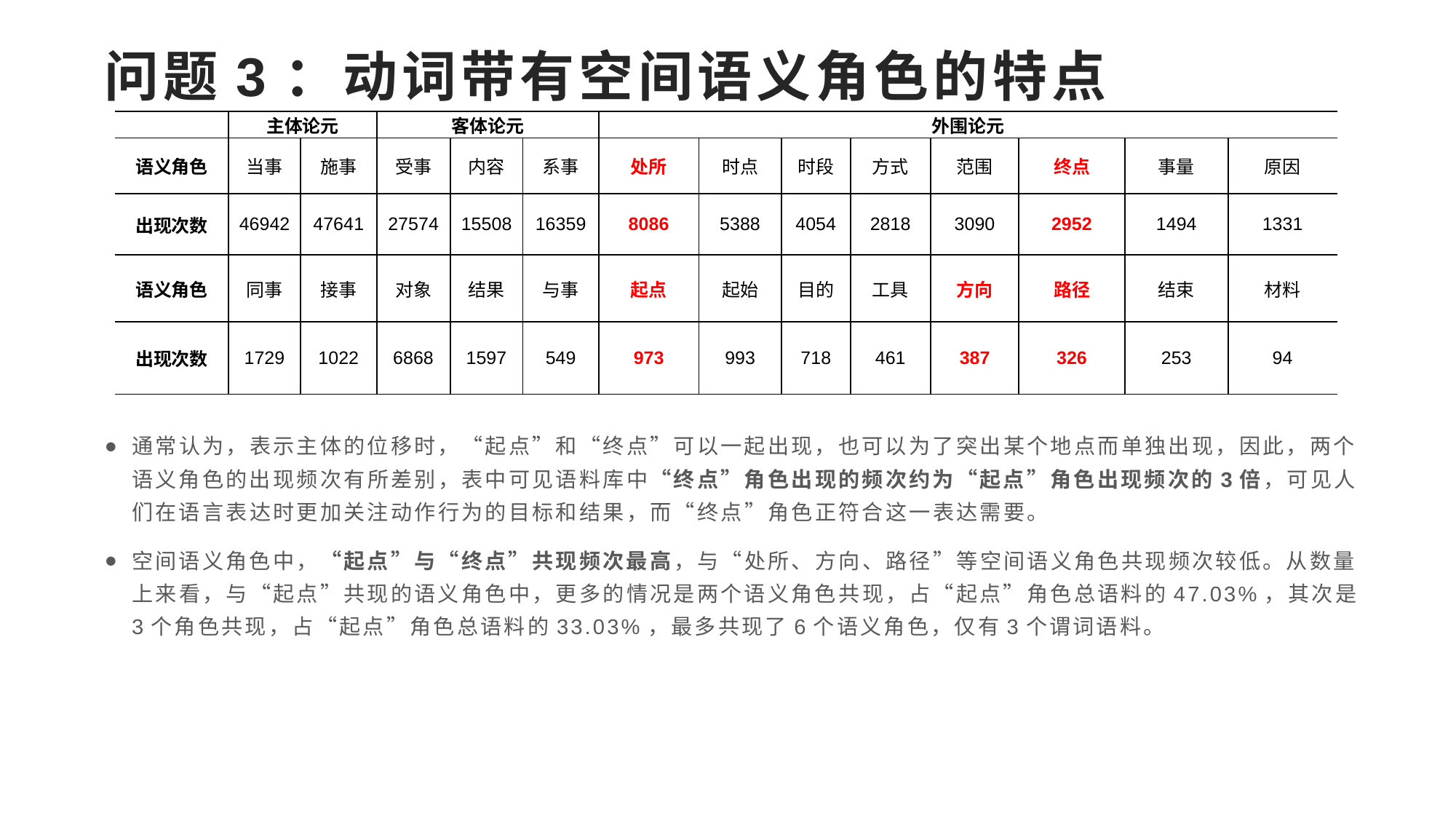

# 问题3：动词带有空间语义角色的特点
|  | 主体论元 |  | 客体论元 |  |  | 外围论元 |  |  |  |  |  |  |  |
| --- | --- | --- | --- | --- | --- | --- | --- | --- | --- | --- | --- | --- | --- |
| 语义角色 | 当事 | 施事 | 受事 | 内容 | 系事 | 处所 | 时点 | 时段 | 方式 | 范围 | 终点 | 事量 | 原因 |
| 出现次数 | 46942 | 47641 | 27574 | 15508 | 16359 | 8086 | 5388 | 4054 | 2818 | 3090 | 2952 | 1494 | 1331 |
| 语义角色 | 同事 | 接事 | 对象 | 结果 | 与事 | 起点 | 起始 | 目的 | 工具 | 方向 | 路径 | 结束 | 材料 |
| 出现次数 | 1729 | 1022 | 6868 | 1597 | 549 | 973 | 993 | 718 | 461 | 387 | 326 | 253 | 94 |
通常认为，表示主体的位移时，“起点”和“终点”可以一起出现，也可以为了突出某个地点而单独出现，因此，两个语义角色的出现频次有所差别，表中可见语料库中“终点”角色出现的频次约为“起点”角色出现频次的3倍，可见人们在语言表达时更加关注动作行为的目标和结果，而“终点”角色正符合这一表达需要。
空间语义角色中，“起点”与“终点”共现频次最高，与“处所、方向、路径”等空间语义角色共现频次较低。从数量上来看，与“起点”共现的语义角色中，更多的情况是两个语义角色共现，占“起点”角色总语料的47.03%，其次是3个角色共现，占“起点”角色总语料的33.03%，最多共现了6个语义角色，仅有3个谓词语料。